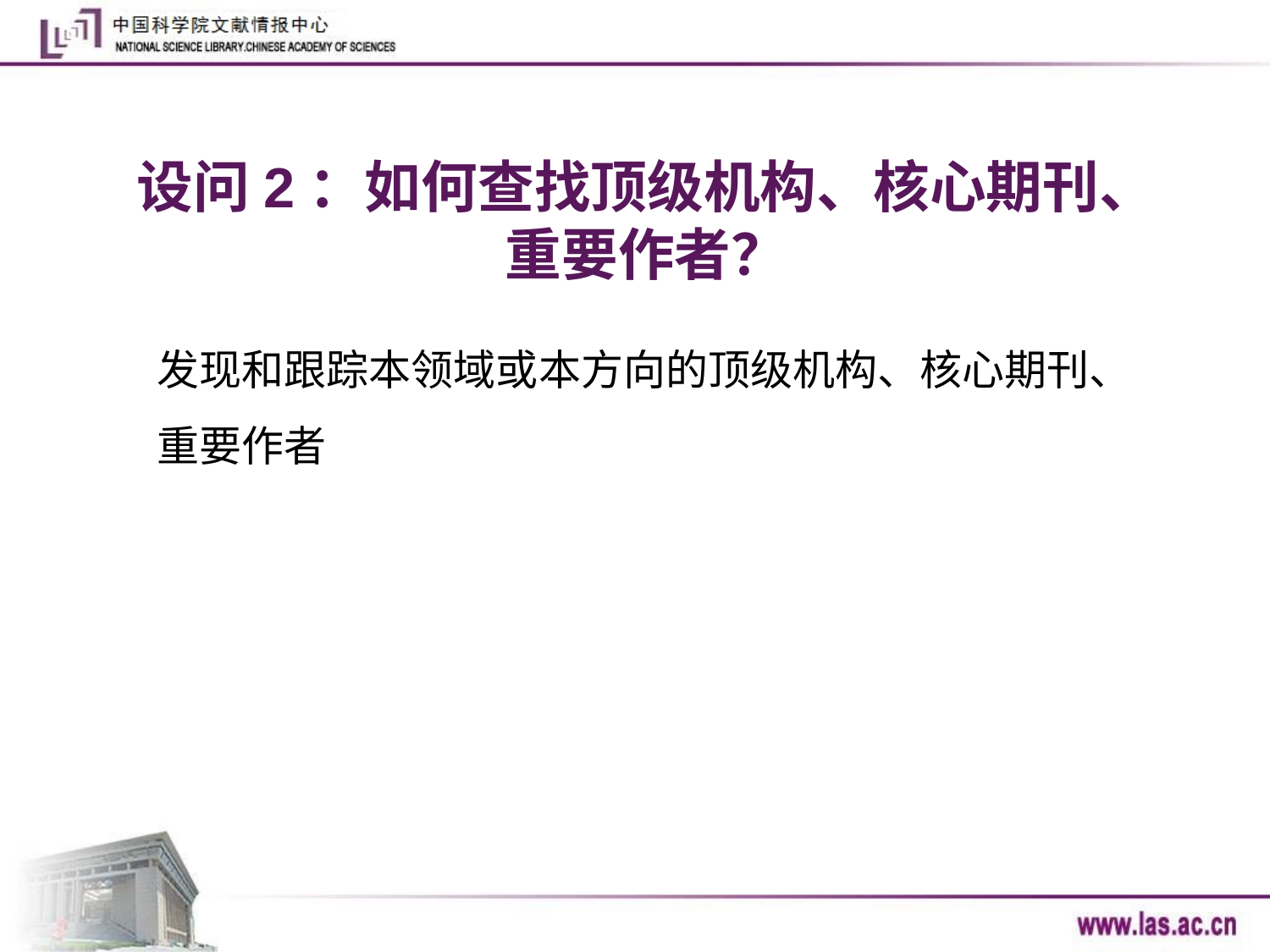

# 设问2：如何查找顶级机构、核心期刊、 重要作者？
发现和跟踪本领域或本方向的顶级机构、核心期刊、重要作者